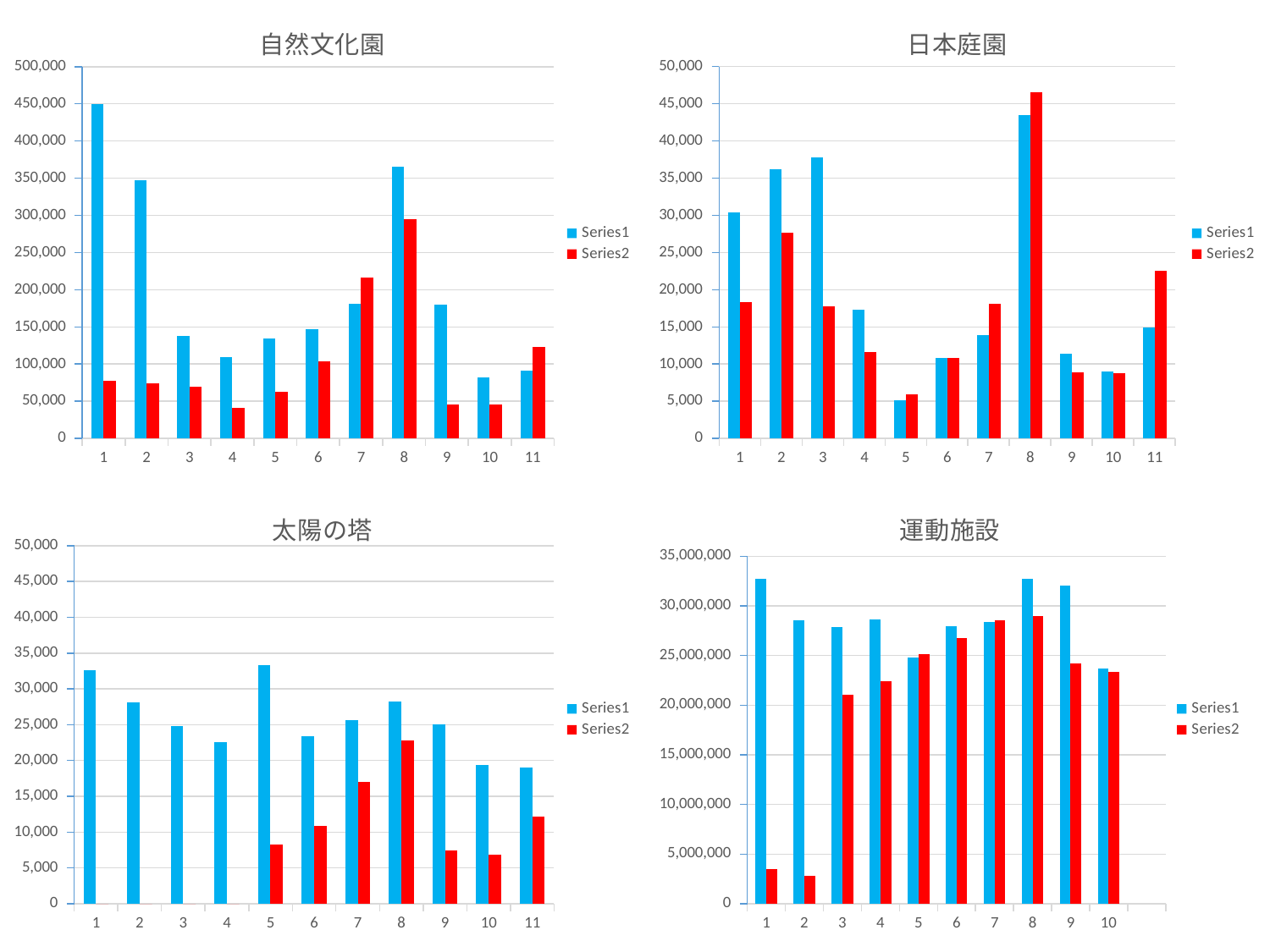

### Chart: 自然文化園

| Category |  |  |
|---|---|---|

### Chart: 日本庭園

| Category |  |  |
|---|---|---|

### Chart: 太陽の塔

| Category |  |  |
|---|---|---|

### Chart: 運動施設

| Category |  |  |
|---|---|---|